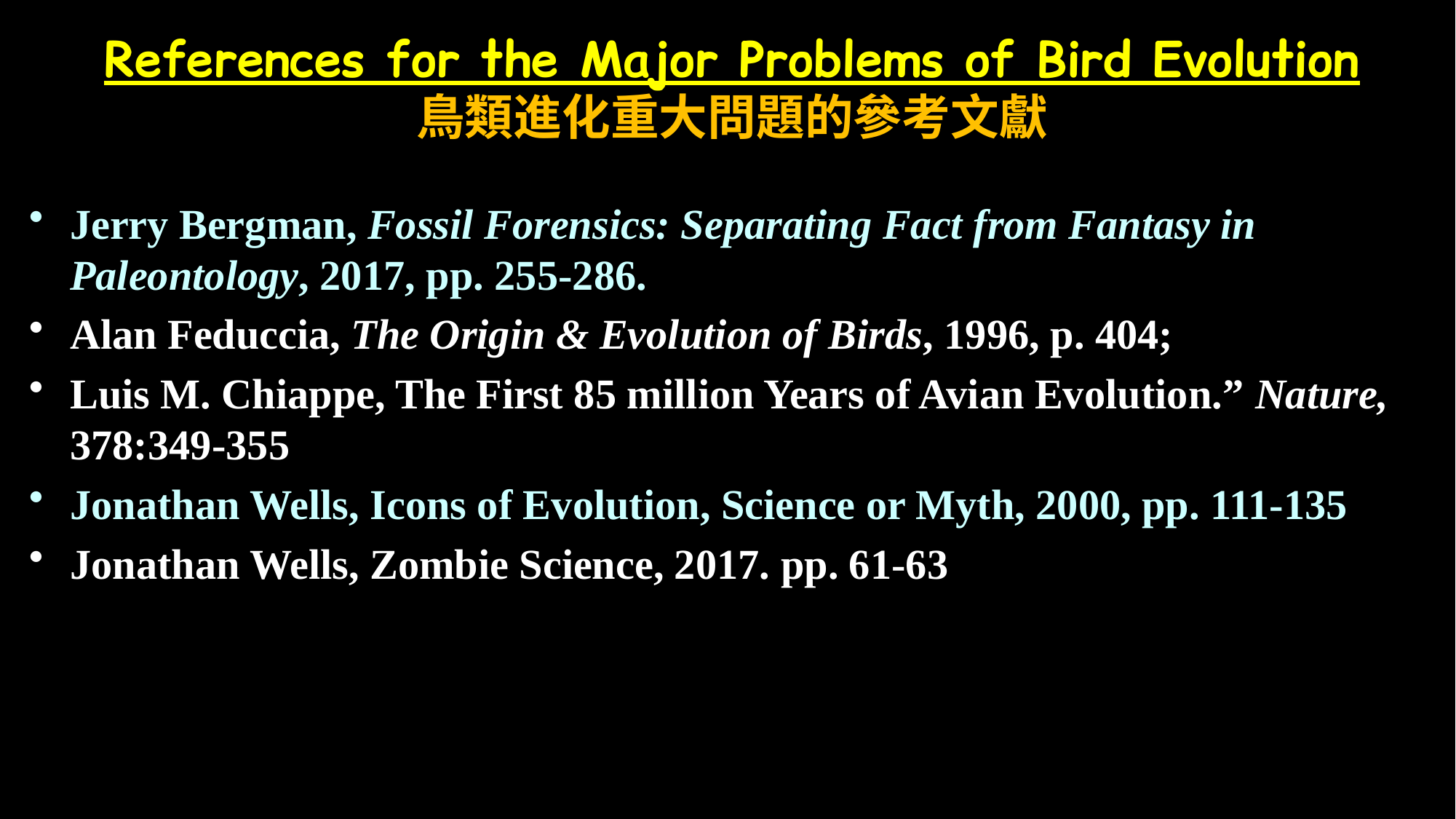

# References for the Major Problems of Bird Evolution 鳥類進化重大問題的參考文獻
Jerry Bergman, Fossil Forensics: Separating Fact from Fantasy in Paleontology, 2017, pp. 255-286.
Alan Feduccia, The Origin & Evolution of Birds, 1996, p. 404;
Luis M. Chiappe, The First 85 million Years of Avian Evolution.” Nature, 378:349-355
Jonathan Wells, Icons of Evolution, Science or Myth, 2000, pp. 111-135
Jonathan Wells, Zombie Science, 2017. pp. 61-63